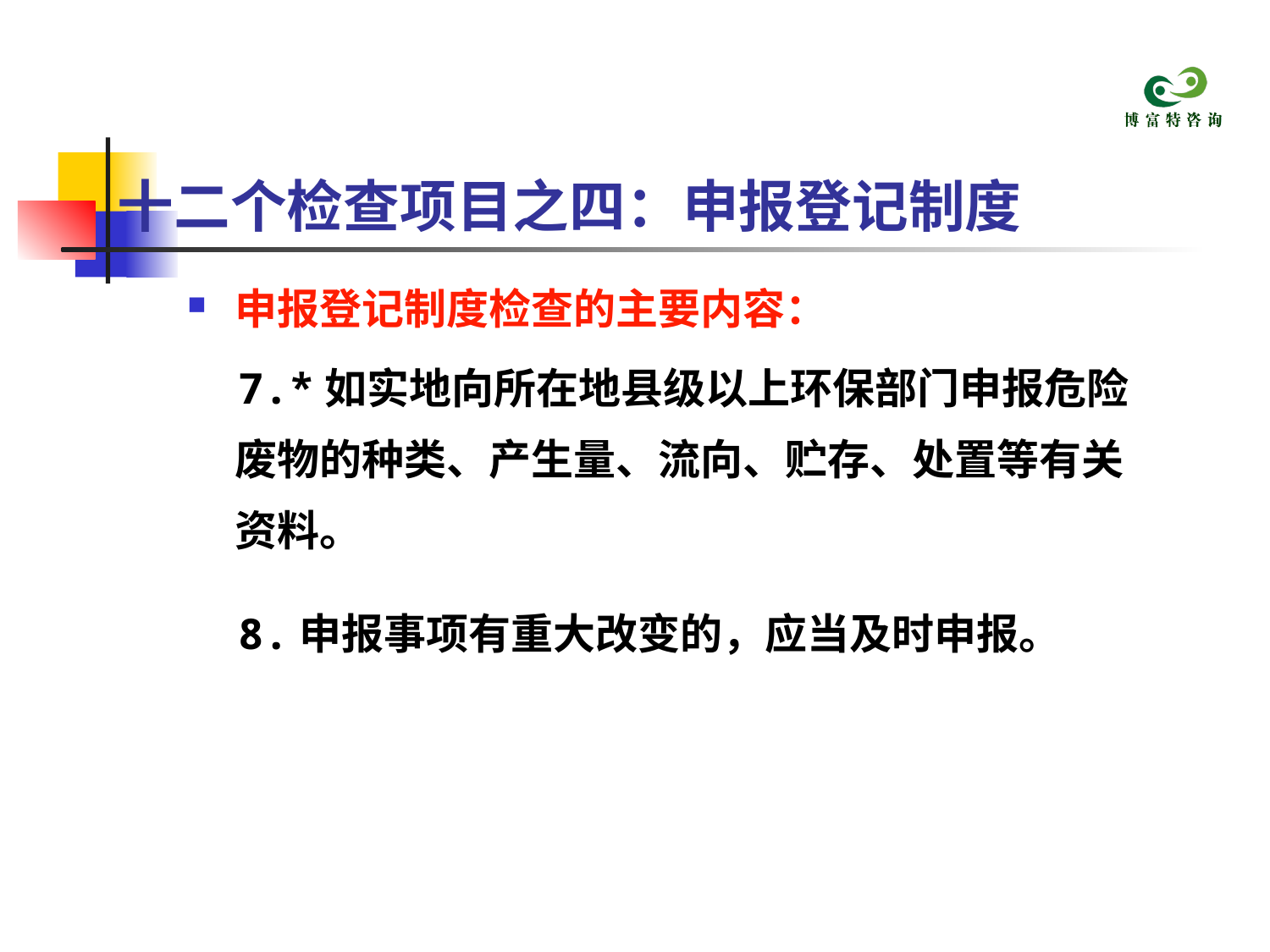

# 十二个检查项目之四：申报登记制度
申报登记制度检查的主要内容：
  7.*如实地向所在地县级以上环保部门申报危险废物的种类、产生量、流向、贮存、处置等有关资料。
  8.申报事项有重大改变的，应当及时申报。